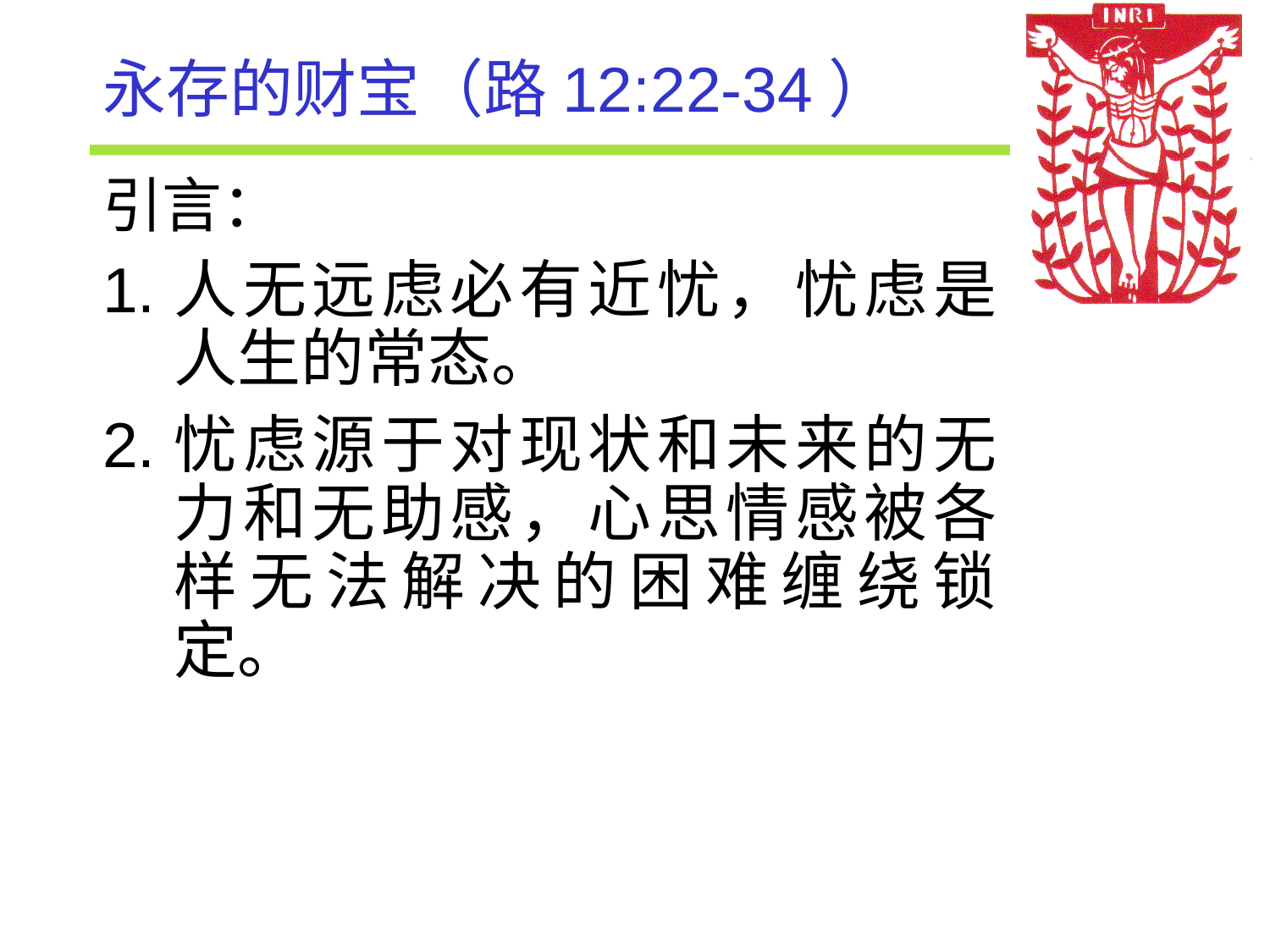

# 永存的财宝（路12:22-34）
引言：
人无远虑必有近忧，忧虑是人生的常态。
忧虑源于对现状和未来的无力和无助感，心思情感被各样无法解决的困难缠绕锁定。